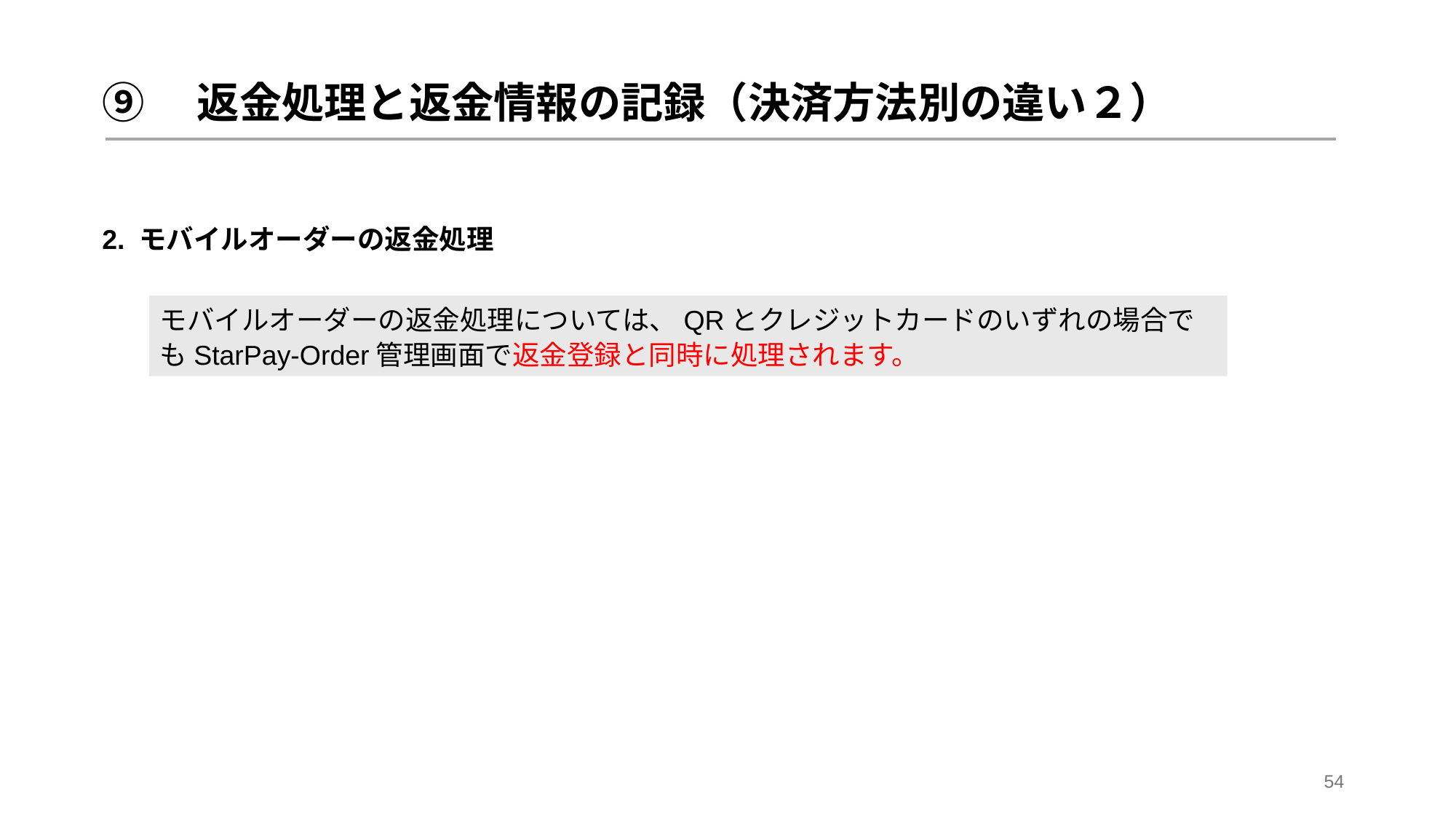

# ⑨　返金処理と返金情報の記録（決済方法別の違い２）
2. モバイルオーダーの返金処理
モバイルオーダーの返金処理については、QRとクレジットカードのいずれの場合でもStarPay-Order管理画面で返金登録と同時に処理されます。

54